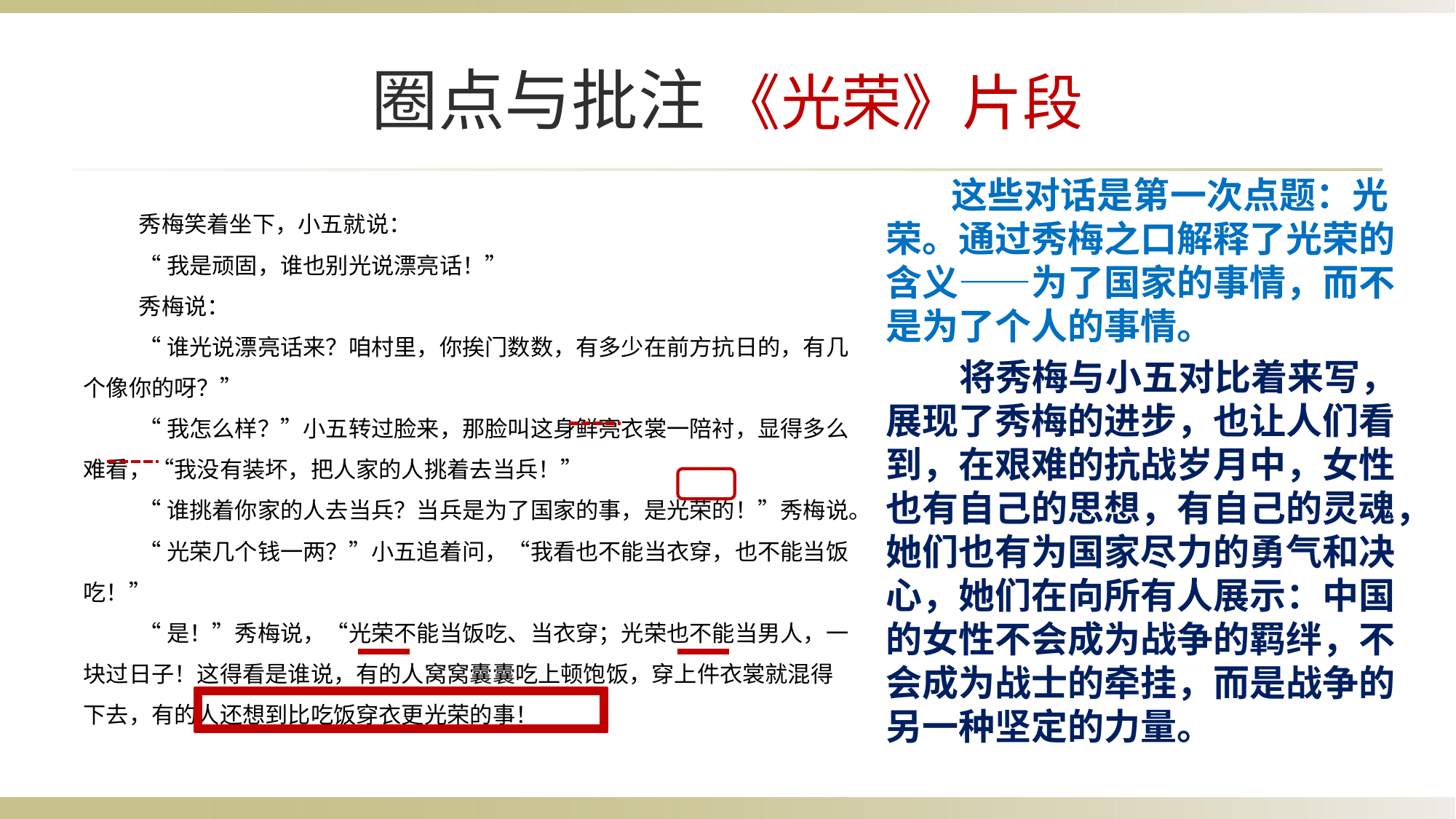

# 圈点与批注 《光荣》片段
       这些对话是第一次点题：光荣。通过秀梅之口解释了光荣的含义——为了国家的事情，而不是为了个人的事情。
        将秀梅与小五对比着来写，展现了秀梅的进步，也让人们看到，在艰难的抗战岁月中，女性也有自己的思想，有自己的灵魂，她们也有为国家尽力的勇气和决心，她们在向所有人展示：中国的女性不会成为战争的羁绊，不会成为战士的牵挂，而是战争的另一种坚定的力量。
秀梅笑着坐下，小五就说：
“我是顽固，谁也别光说漂亮话！”
秀梅说：
“谁光说漂亮话来？咱村里，你挨门数数，有多少在前方抗日的，有几个像你的呀？”
“我怎么样？”小五转过脸来，那脸叫这身鲜亮衣裳一陪衬，显得多么难看，“我没有装坏，把人家的人挑着去当兵！”
“谁挑着你家的人去当兵？当兵是为了国家的事，是光荣的！”秀梅说。
“光荣几个钱一两？”小五追着问，“我看也不能当衣穿，也不能当饭吃！”
“是！”秀梅说，“光荣不能当饭吃、当衣穿；光荣也不能当男人，一块过日子！这得看是谁说，有的人窝窝囊囊吃上顿饱饭，穿上件衣裳就混得下去，有的人还想到比吃饭穿衣更光荣的事！